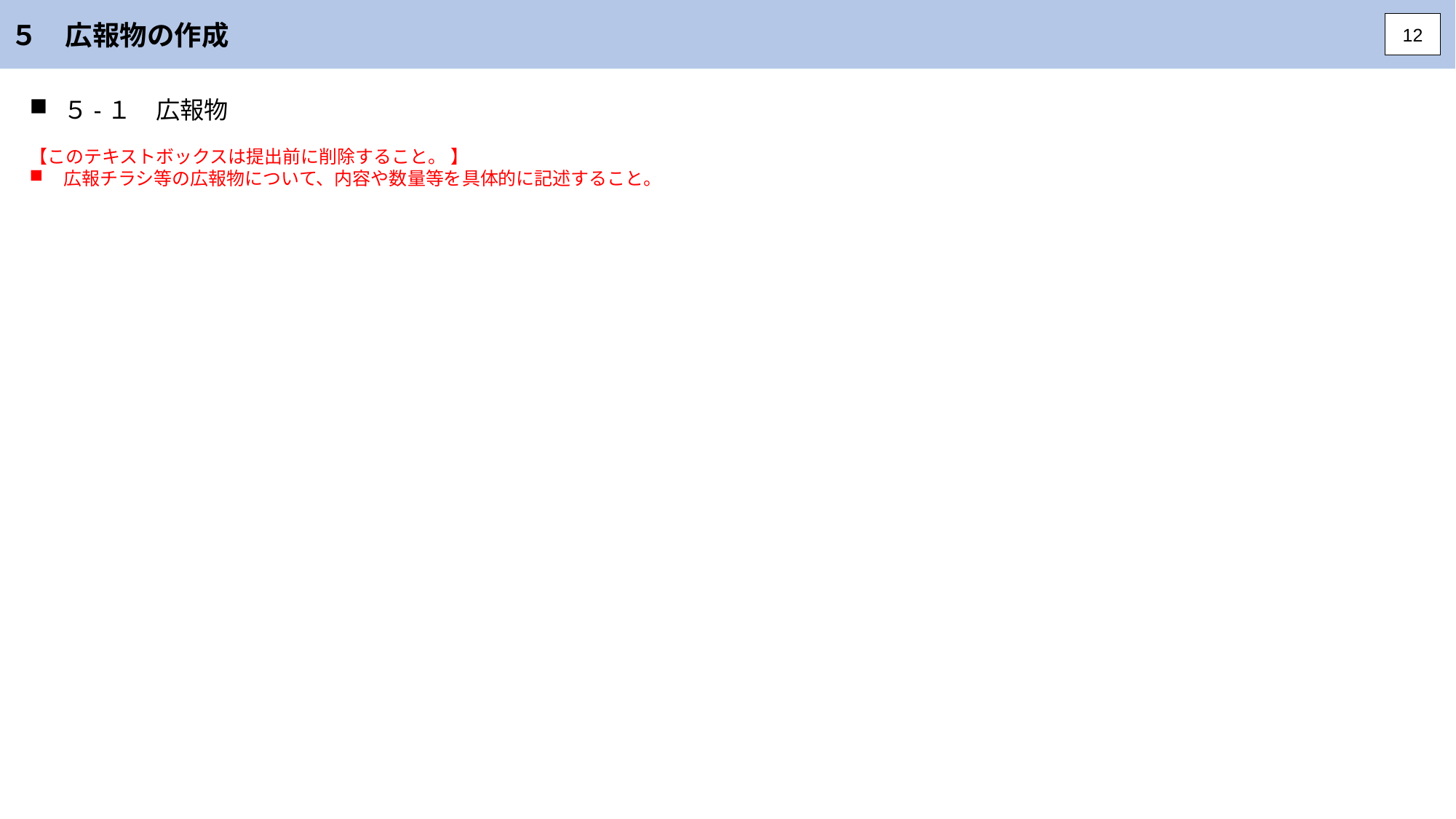

５　広報物の作成
12
５-１　広報物
【このテキストボックスは提出前に削除すること。 】
広報チラシ等の広報物について、内容や数量等を具体的に記述すること。